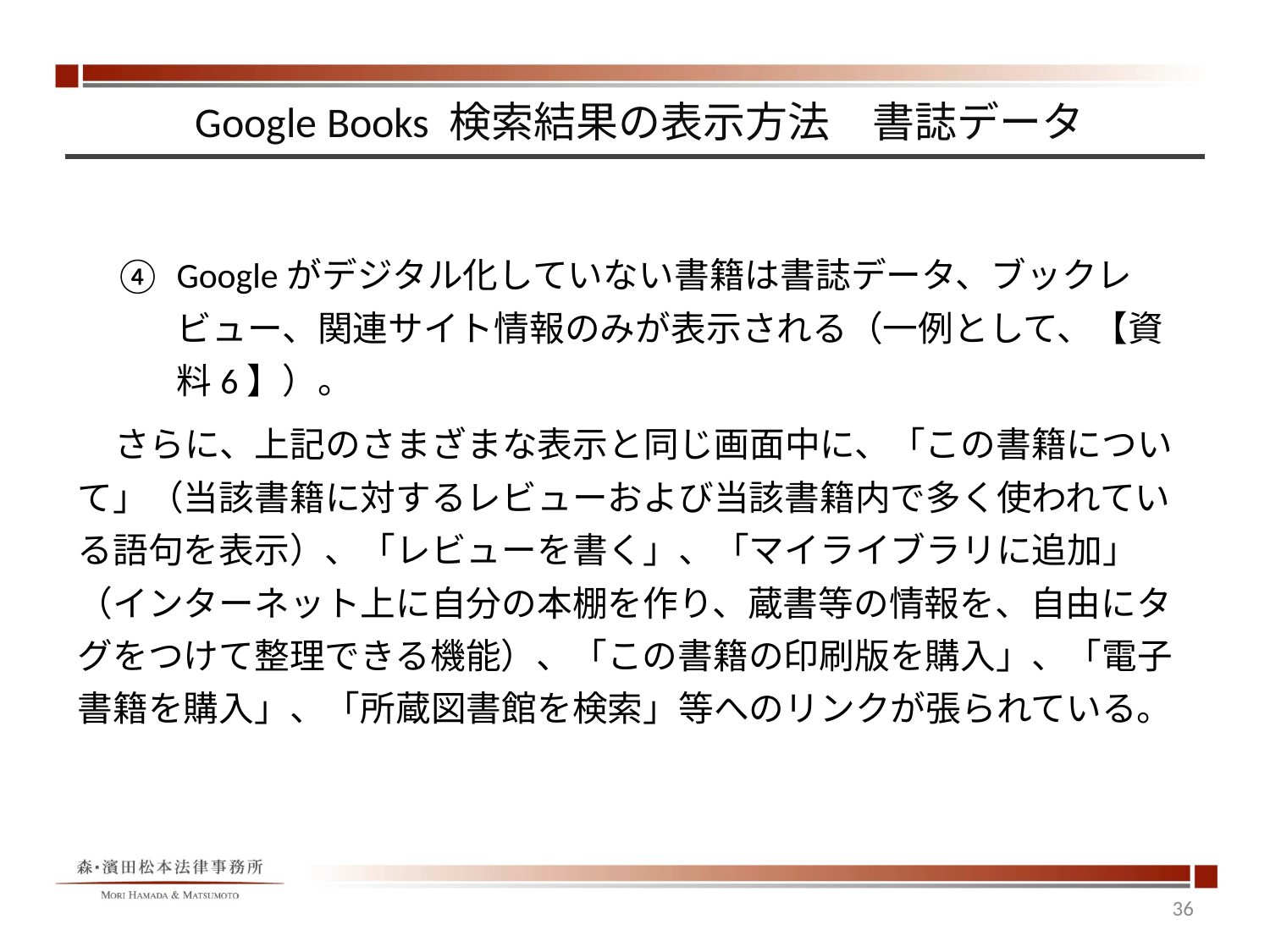

# Google Books 検索結果の表示方法　書誌データ
④	Googleがデジタル化していない書籍は書誌データ、ブックレビュー、関連サイト情報のみが表示される（一例として、【資料6】）。
さらに、上記のさまざまな表示と同じ画面中に、「この書籍について」（当該書籍に対するレビューおよび当該書籍内で多く使われている語句を表示）、「レビューを書く」、「マイライブラリに追加」（インターネット上に自分の本棚を作り、蔵書等の情報を、自由にタグをつけて整理できる機能）、「この書籍の印刷版を購入」、「電子書籍を購入」、「所蔵図書館を検索」等へのリンクが張られている。
36